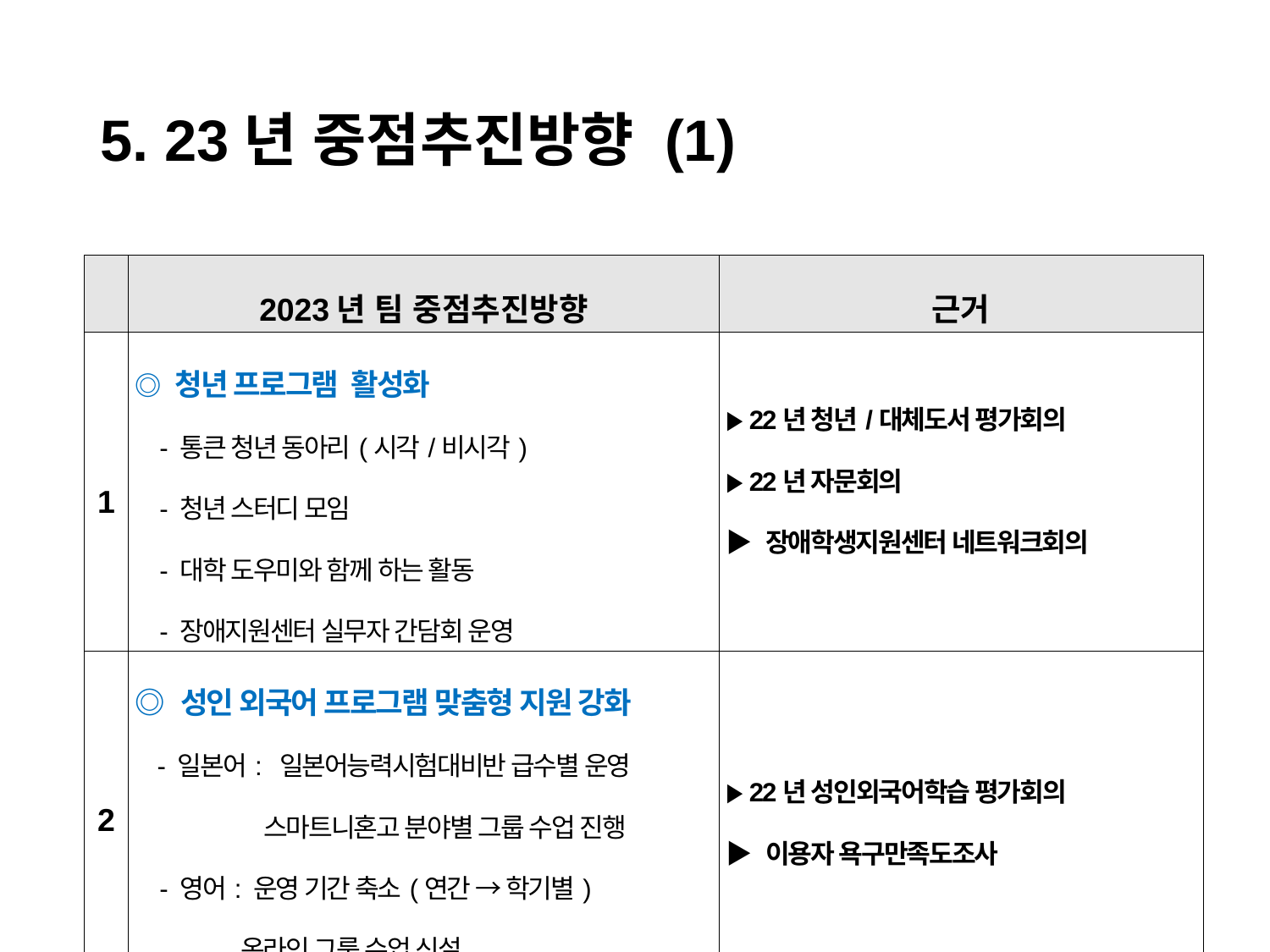

# 5. 23년 중점추진방향 (1)

|  | 2023년 팀 중점추진방향 | 근거 |
| --- | --- | --- |
| 1 | ◎ 청년 프로그램 활성화 - 통큰 청년 동아리(시각/비시각) - 청년 스터디 모임 - 대학 도우미와 함께 하는 활동 - 장애지원센터 실무자 간담회 운영 | ▶ 22년 청년/대체도서 평가회의 ▶ 22년 자문회의 ▶ 장애학생지원센터 네트워크회의 |
| 2 | ◎ 성인 외국어 프로그램 맞춤형 지원 강화 - 일본어: 일본어능력시험대비반 급수별 운영 스마트니혼고 분야별 그룹 수업 진행 - 영어: 운영 기간 축소(연간 → 학기별) 온라인 그룹 수업 신설 | ▶ 22년 성인외국어학습 평가회의 ▶ 이용자 욕구만족도조사 |